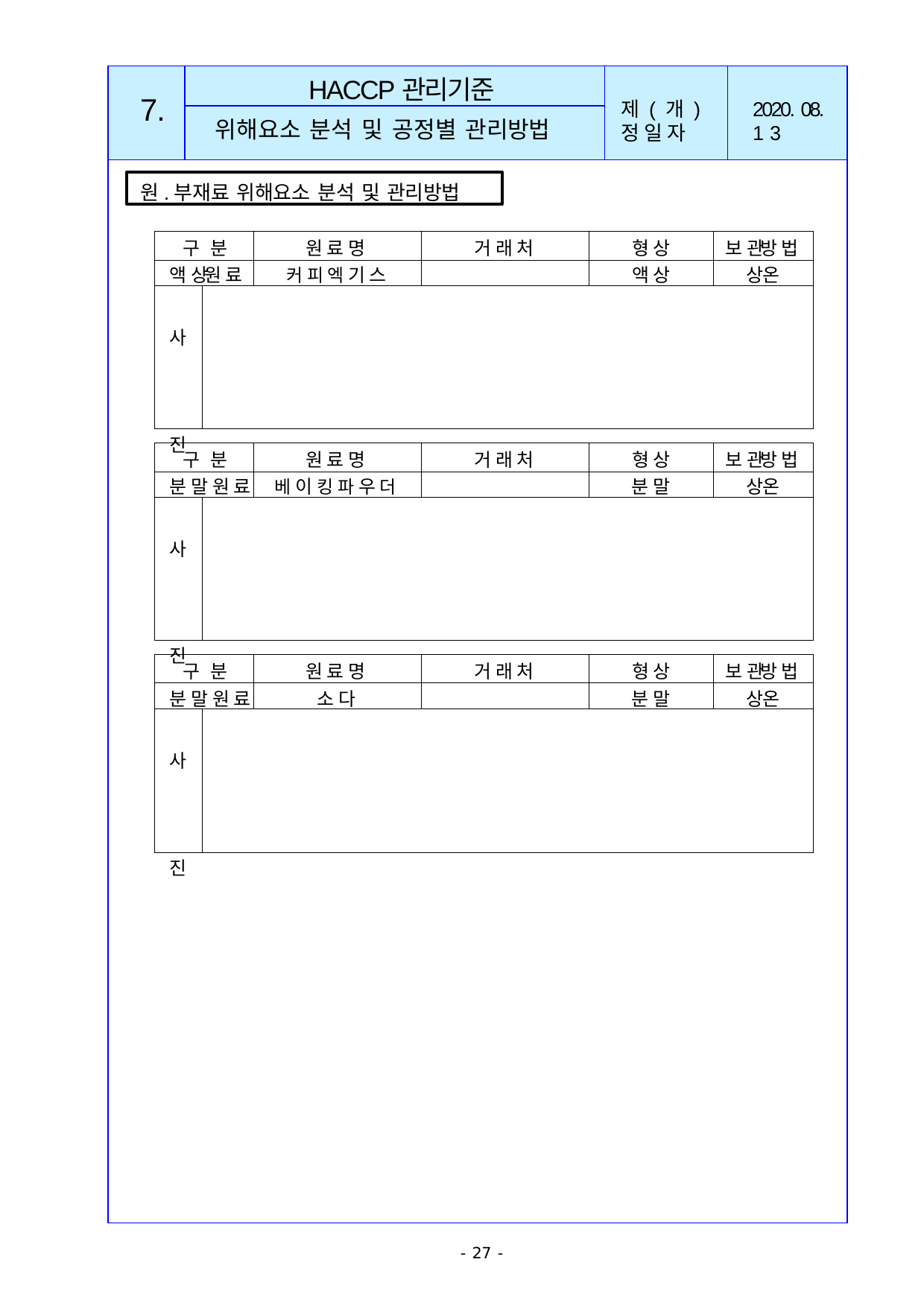

|  |  |  |  |
| --- | --- | --- | --- |
|  |  |  |  |
|  |  |  |  |
HACCP관리기준
7.
제 ( 개 ) 정 일 자
2020. 08. 1 3
위해요소 분석 및 공정별 관리방법
원.부재료 위해요소 분석 및 관리방법
| 구 분 |  | 원 료 명 | 거 래 처 | 형 상 | 보 관방 법 |
| --- | --- | --- | --- | --- | --- |
| 액 상원 료 |  | 커 피 엑 기 스 |  | 액 상 | 상온 |
| 사 진 |  |  |  |  |  |
| 구 분 |  | 원 료 명 | 거 래 처 | 형 상 | 보 관방 법 |
| --- | --- | --- | --- | --- | --- |
| 분 말 원 료 |  | 베 이 킹 파 우 더 |  | 분 말 | 상온 |
| 사 진 |  |  |  |  |  |
| 구 분 |  | 원 료 명 | 거 래 처 | 형 상 | 보 관방 법 |
| --- | --- | --- | --- | --- | --- |
| 분 말 원 료 |  | 소 다 |  | 분 말 | 상온 |
| 사 진 |  |  |  |  |  |
- 27 -